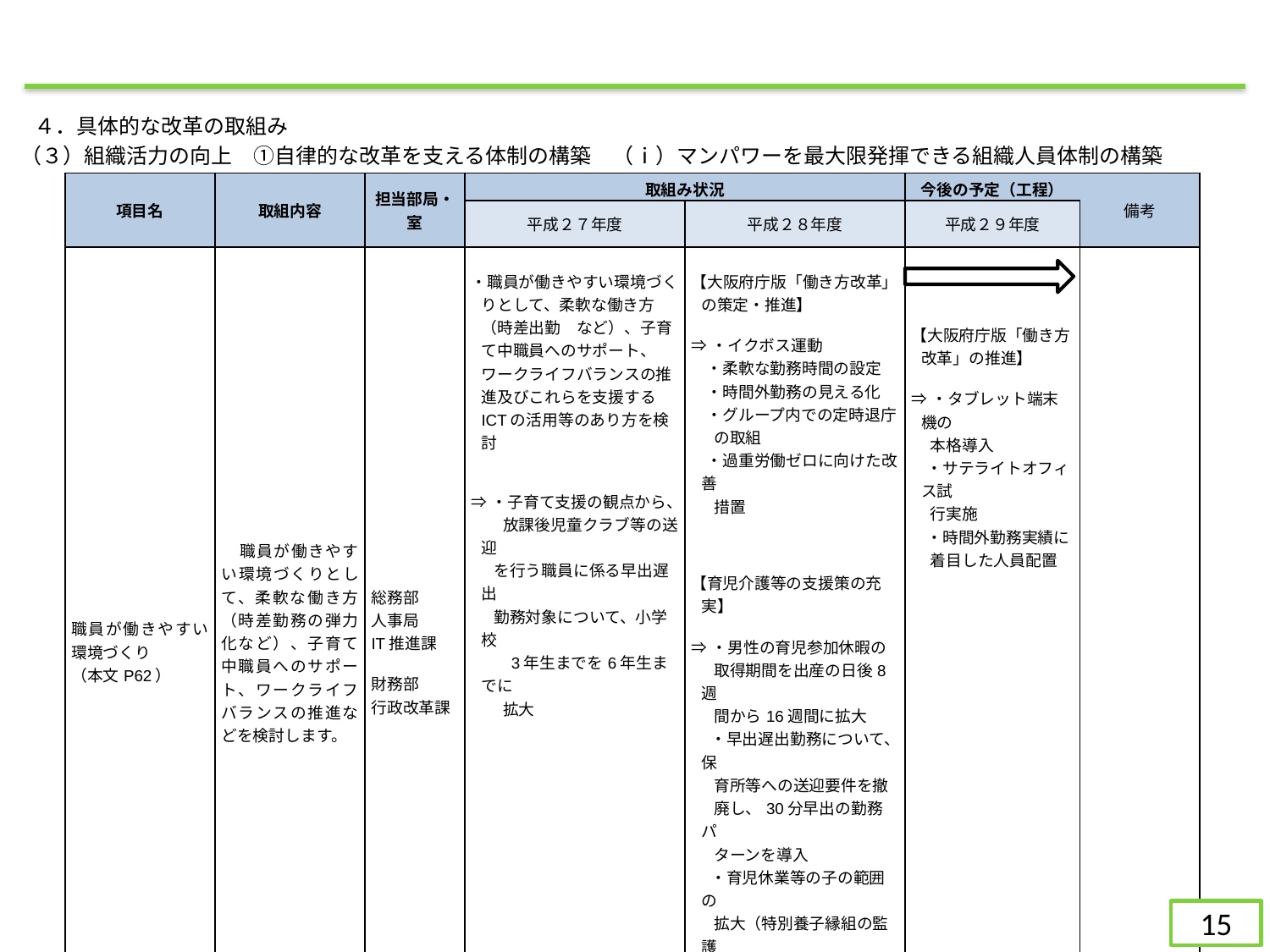

４．具体的な改革の取組み
（３）組織活力の向上　①自律的な改革を支える体制の構築　（ⅰ）マンパワーを最大限発揮できる組織人員体制の構築
| 項目名 | 取組内容 | 担当部局・室 | 取組み状況 |  | 今後の予定（工程） | 備考 |
| --- | --- | --- | --- | --- | --- | --- |
|  |  |  | 平成２７年度 | 平成２８年度 | 平成２９年度 |  |
| 職員が働きやすい環境づくり （本文P62） | 職員が働きやすい環境づくりとして、柔軟な働き方（時差勤務の弾力化など）、子育て中職員へのサポート、ワークライフバランスの推進などを検討します。 | 総務部 人事局 IT推進課   財務部 行政改革課 | ・職員が働きやすい環境づくりとして、柔軟な働き方（時差出勤　など）、子育て中職員へのサポート、ワークライフバランスの推進及びこれらを支援するICTの活用等のあり方を検討 ⇒・子育て支援の観点から、 　　放課後児童クラブ等の送迎 を行う職員に係る早出遅出 勤務対象について、小学校 　　 3年生までを6年生までに 　　拡大 | 【大阪府庁版「働き方改革」の策定・推進】 ⇒・イクボス運動 ・柔軟な勤務時間の設定 ・時間外勤務の見える化 ・グループ内での定時退庁 の取組 ・過重労働ゼロに向けた改善 措置 【育児介護等の支援策の充実】 ⇒・男性の育児参加休暇の 取得期間を出産の日後8週 間から16週間に拡大 　 ・早出遅出勤務について、保 育所等への送迎要件を撤 廃し、30分早出の勤務パ ターンを導入 　 ・育児休業等の子の範囲の 拡大（特別養子縁組の監護 期間中の子など） 　 ・各々の被介護人につき、連 続する3年間の期間内に1 日につき2時間を限度に勤 務しないことができる介護 時間制度の導入 | 【大阪府庁版「働き方改革」の推進】 ⇒・タブレット端末機の 本格導入 ・サテライトオフィス試 行実施 ・時間外勤務実績に 着目した人員配置 |  |

15